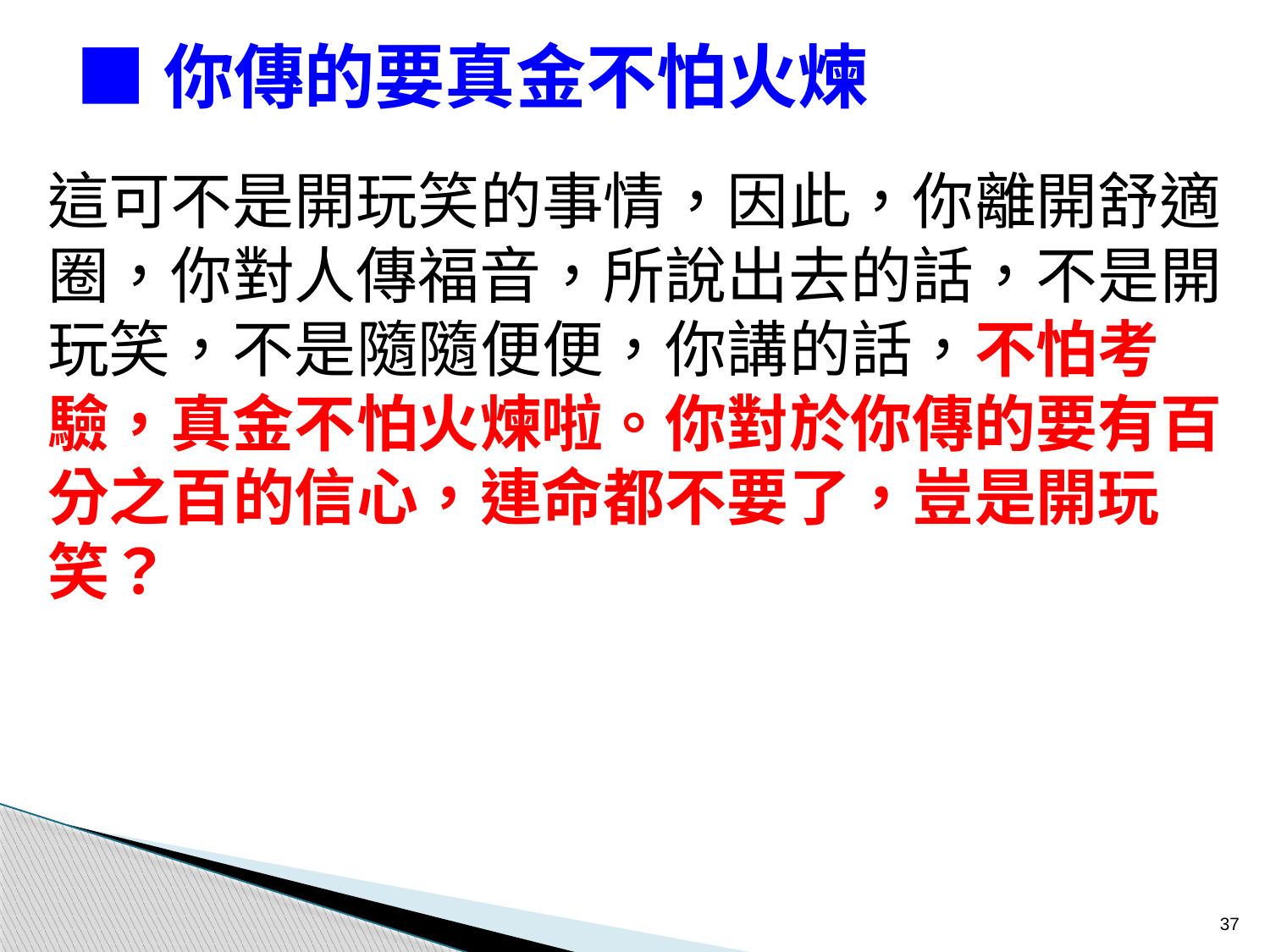

■你傳的要真金不怕火煉
這可不是開玩笑的事情，因此，你離開舒適圈，你對人傳福音，所說出去的話，不是開玩笑，不是隨隨便便，你講的話，不怕考驗，真金不怕火煉啦。你對於你傳的要有百分之百的信心，連命都不要了，豈是開玩笑？
37